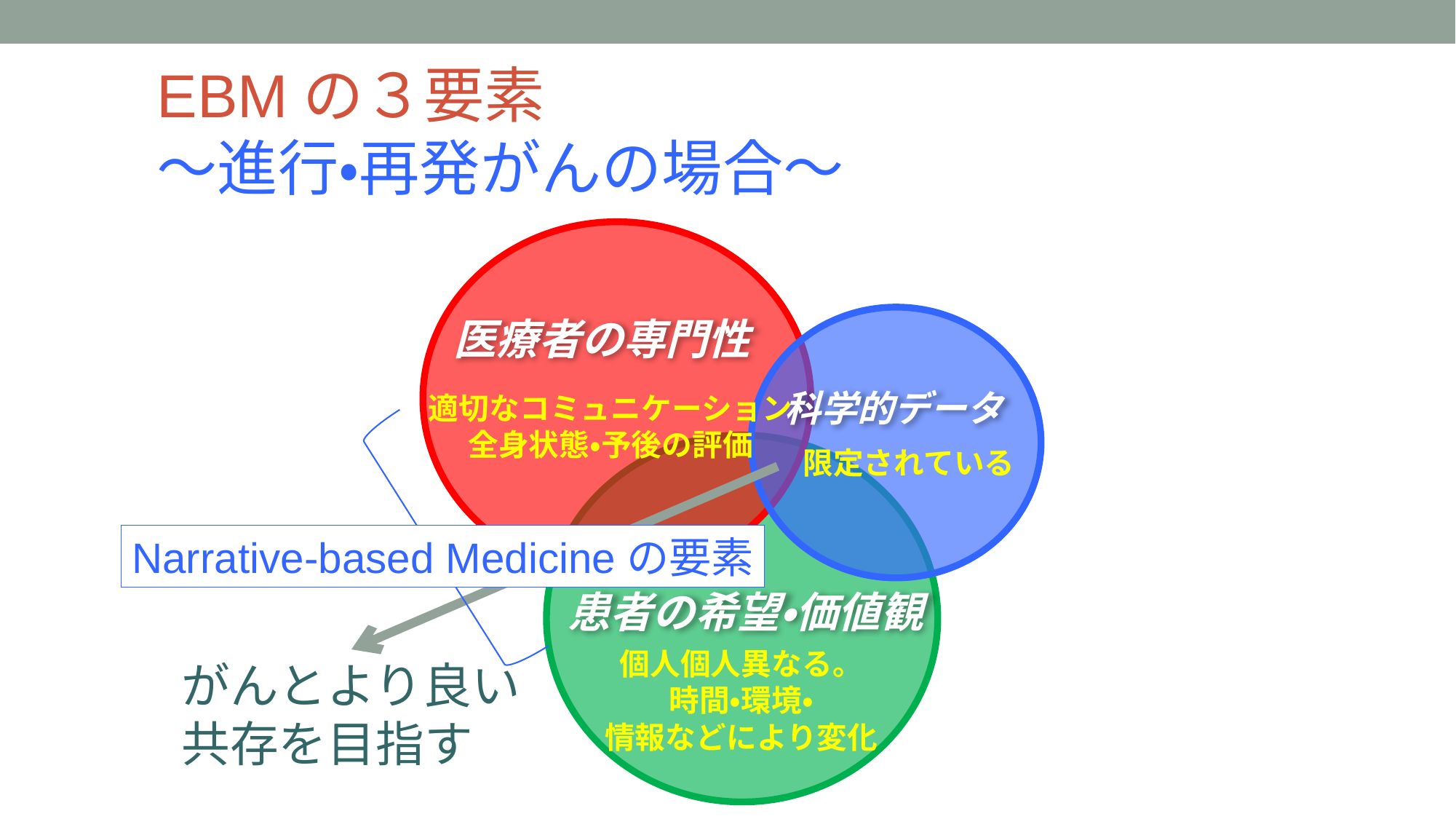

EBMの３要素
～進行・再発がんの場合～

医療者の専門性

科学的データ
適切なコミュニケーション
全身状態・予後の評価

限定されている
Narrative-based Medicineの要素
患者の希望・価値観
個人個人異なる。
時間・環境・
情報などにより変化
がんとより良い共存を目指す